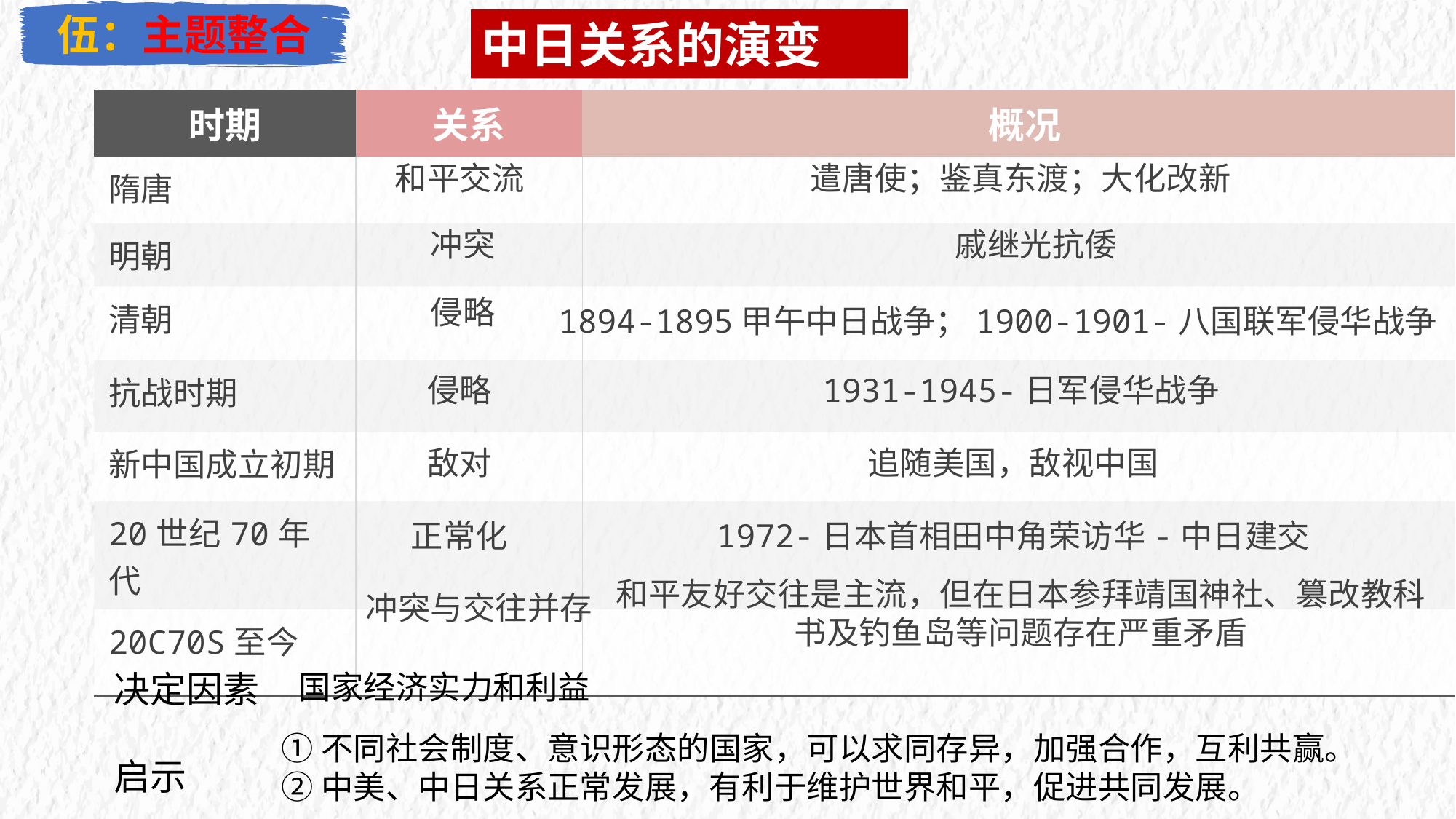

伍：主题整合
中日关系的演变
| 时期 | 关系 | 概况 |
| --- | --- | --- |
| 隋唐 |  |  |
| 明朝 |  |  |
| 清朝 |  |  |
| 抗战时期 |  |  |
| 新中国成立初期 |  |  |
| 20世纪70年代 |  |  |
| 20C70S至今 |  |  |
和平交流
遣唐使；鉴真东渡；大化改新
冲突
戚继光抗倭
侵略
1894-1895甲午中日战争；1900-1901-八国联军侵华战争
侵略
1931-1945-日军侵华战争
敌对
追随美国，敌视中国
正常化
1972-日本首相田中角荣访华-中日建交
和平友好交往是主流，但在日本参拜靖国神社、篡改教科书及钓鱼岛等问题存在严重矛盾
冲突与交往并存
决定因素

启示
国家经济实力和利益
①不同社会制度、意识形态的国家，可以求同存异，加强合作，互利共赢。
②中美、中日关系正常发展，有利于维护世界和平，促进共同发展。